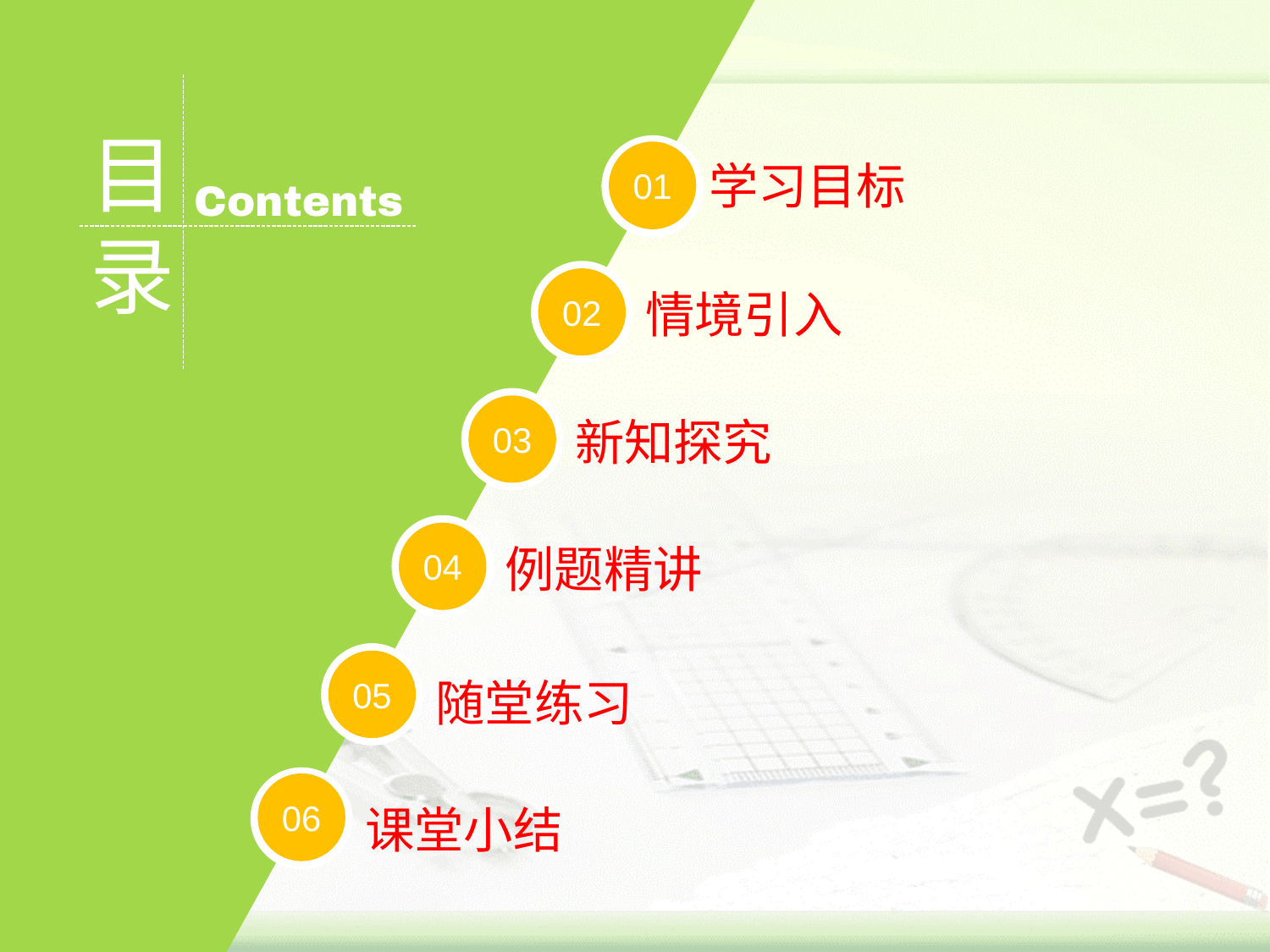

01
学习目标

02
情境引入

03
新知探究

04
例题精讲

05
随堂练习

06
课堂小结